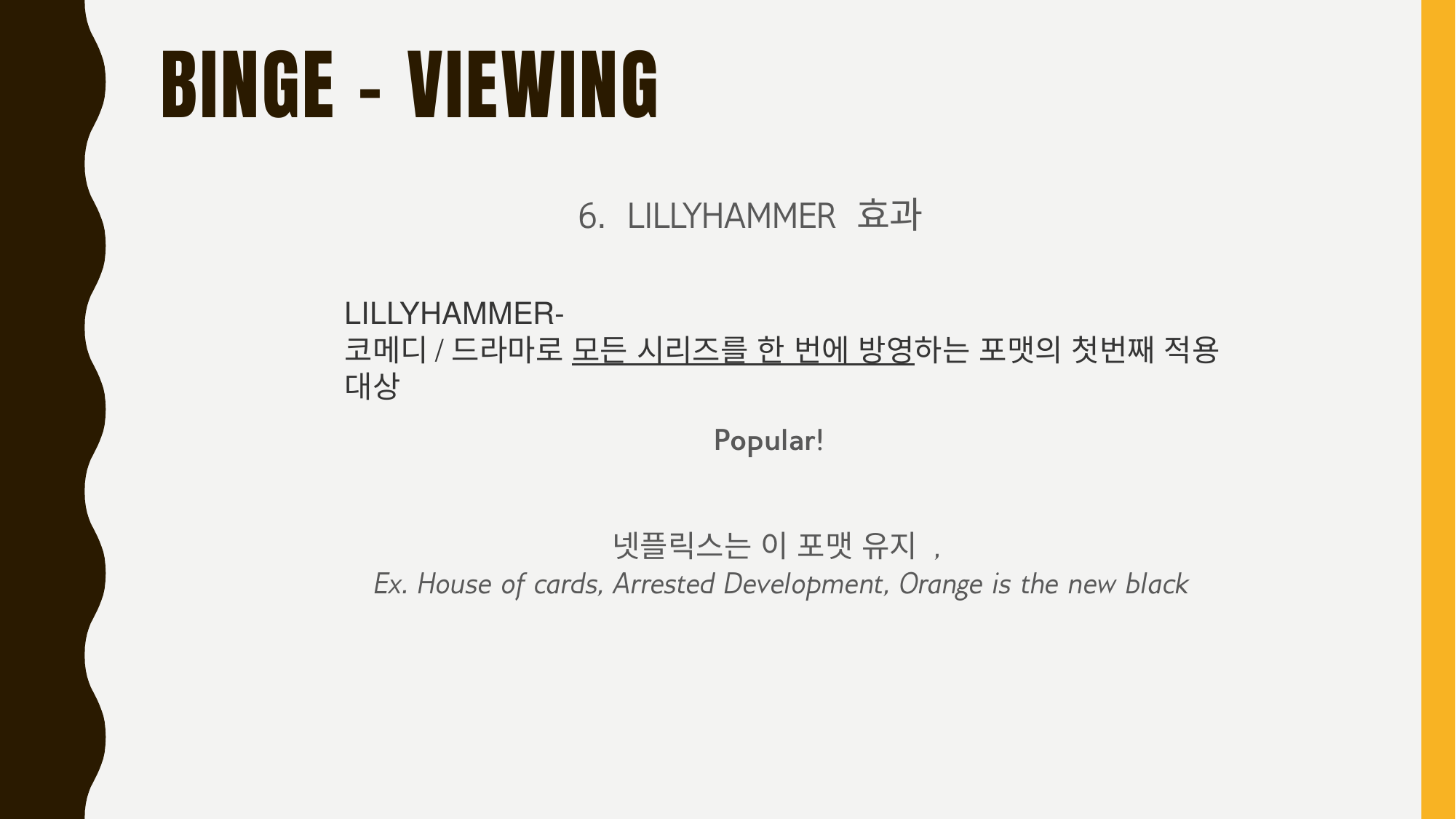

# Binge - viewing
6.  LILLYHAMMER 효과

LILLYHAMMER-
코메디/드라마로 모든 시리즈를 한 번에 방영하는 포맷의 첫번째 적용 대상
Popular!
넷플릭스는 이 포맷 유지 ,
Ex. House of cards, Arrested Development, Orange is the new black